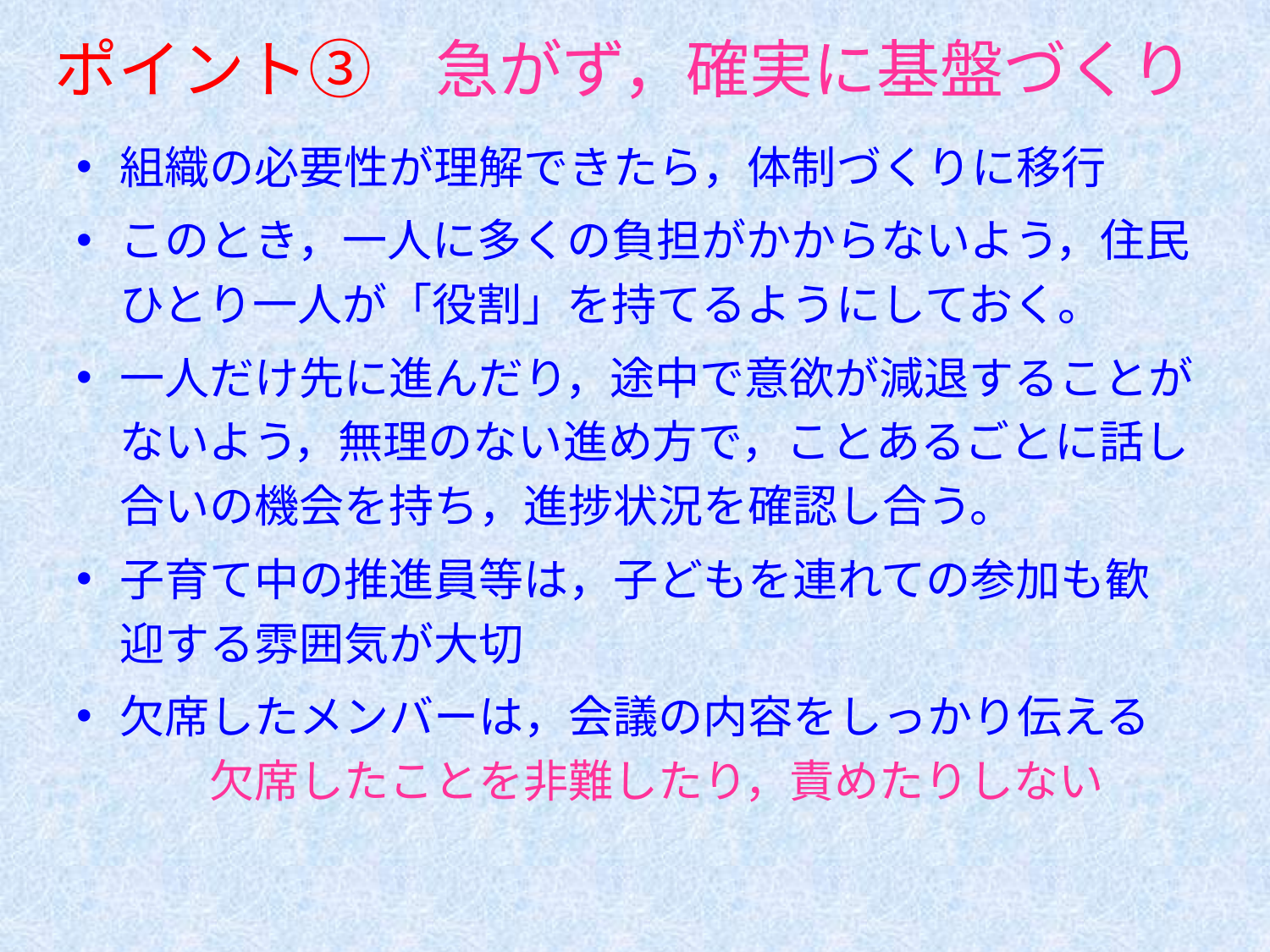

# ポイント③　急がず，確実に基盤づくり
組織の必要性が理解できたら，体制づくりに移行
このとき，一人に多くの負担がかからないよう，住民ひとり一人が「役割」を持てるようにしておく。
一人だけ先に進んだり，途中で意欲が減退することがないよう，無理のない進め方で，ことあるごとに話し合いの機会を持ち，進捗状況を確認し合う。
子育て中の推進員等は，子どもを連れての参加も歓迎する雰囲気が大切
欠席したメンバーは，会議の内容をしっかり伝える
　　欠席したことを非難したり，責めたりしない